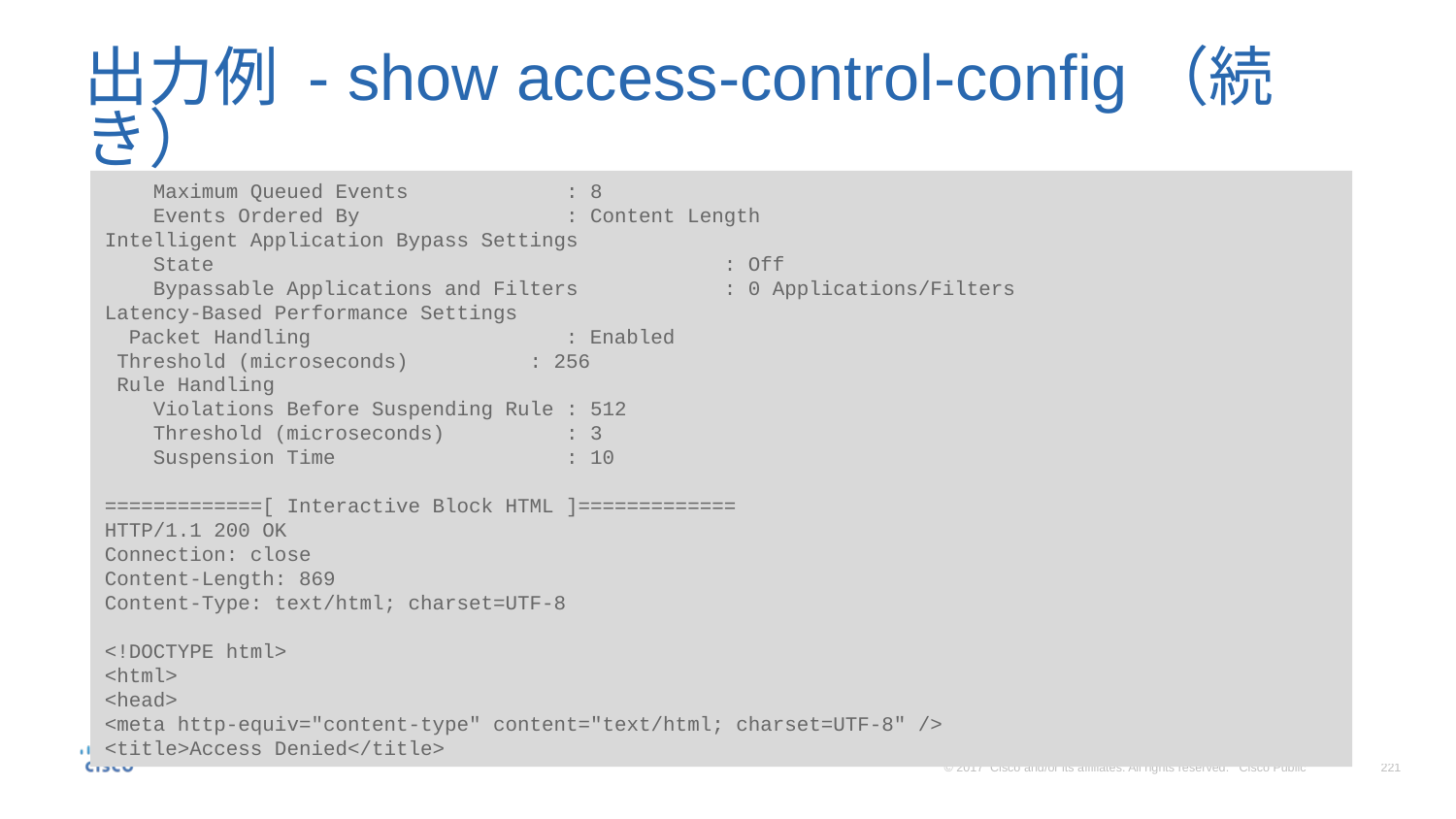

# 出力例 - show access-control-config（続き）
    Maximum Queued Events             : 8
    Events Ordered By                 : Content Length
Intelligent Application Bypass Settings
    State                                          : Off
    Bypassable Applications and Filters            : 0 Applications/Filters
Latency-Based Performance Settings
  Packet Handling                     : Enabled
 Threshold (microseconds)          : 256
 Rule Handling
    Violations Before Suspending Rule : 512
    Threshold (microseconds)          : 3
    Suspension Time                   : 10

=============[ Interactive Block HTML ]=============
HTTP/1.1 200 OK
Connection: close
Content-Length: 869
Content-Type: text/html; charset=UTF-8

<!DOCTYPE html>
<html>
<head>
<meta http-equiv="content-type" content="text/html; charset=UTF-8" />
<title>Access Denied</title>